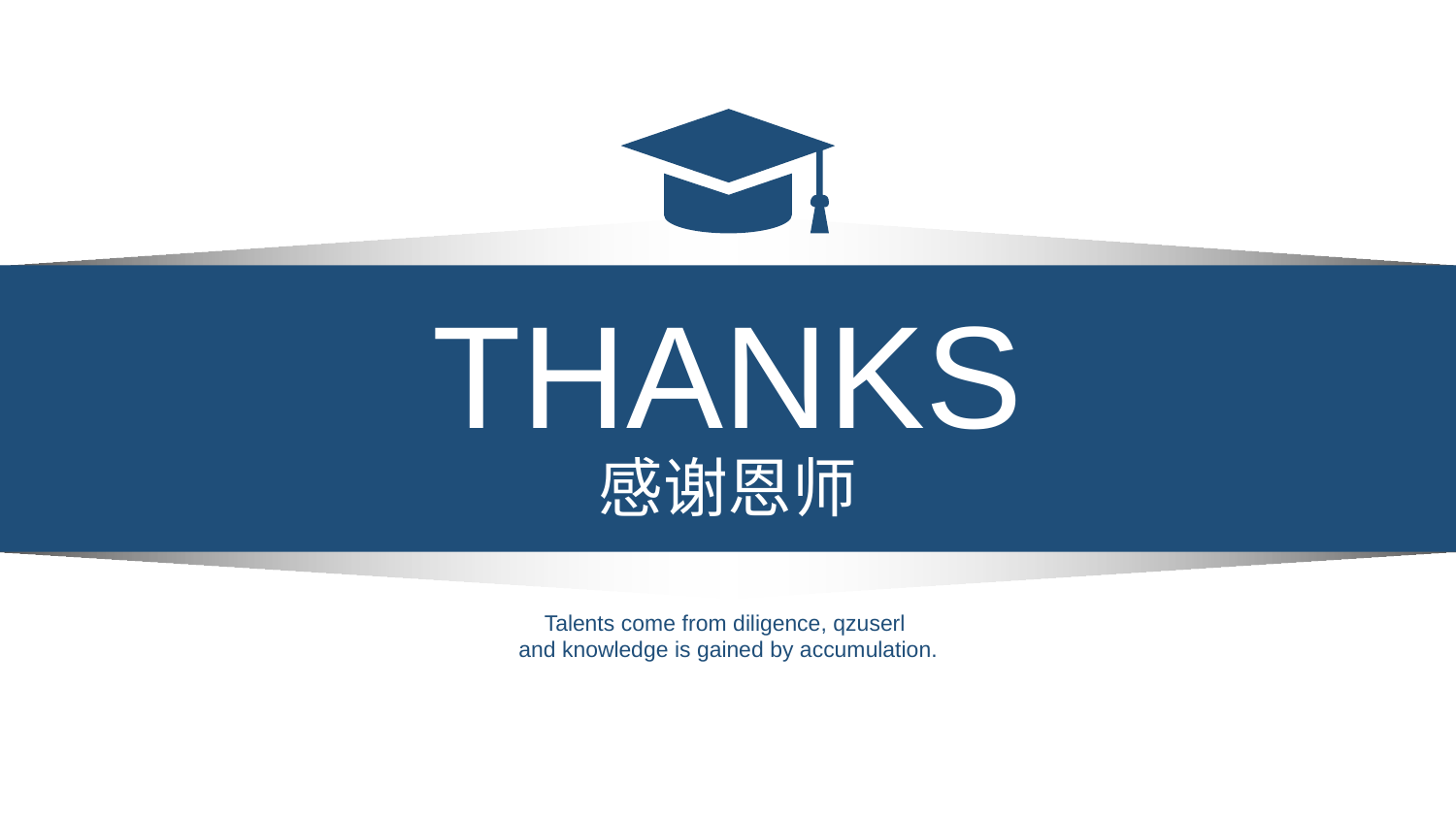

THANKS
感谢恩师
Talents come from diligence, qzuserl
and knowledge is gained by accumulation.